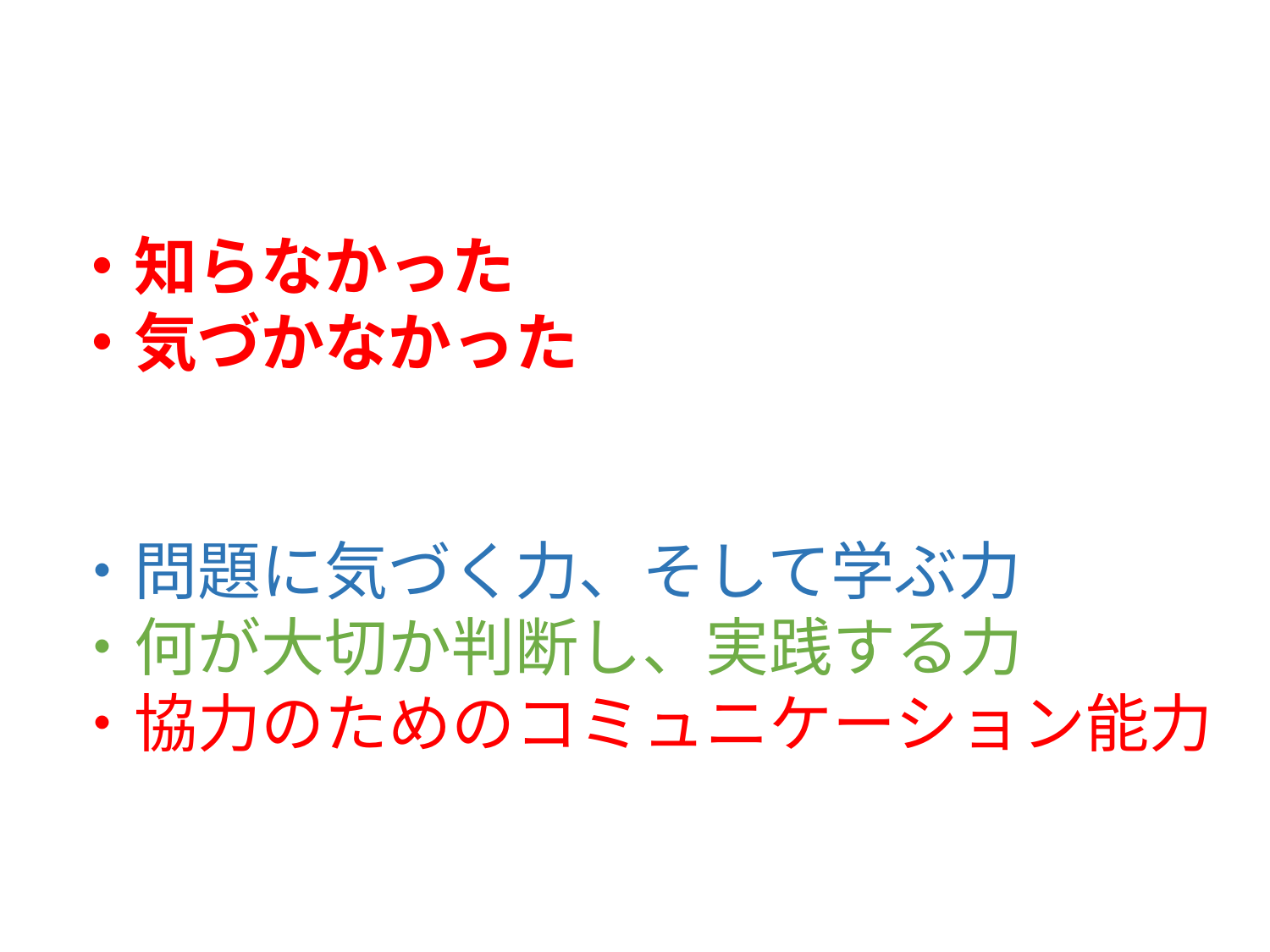

・知らなかった
・気づかなかった

・問題に気づく力、そして学ぶ力
・何が大切か判断し、実践する力
・協力のためのコミュニケーション能力